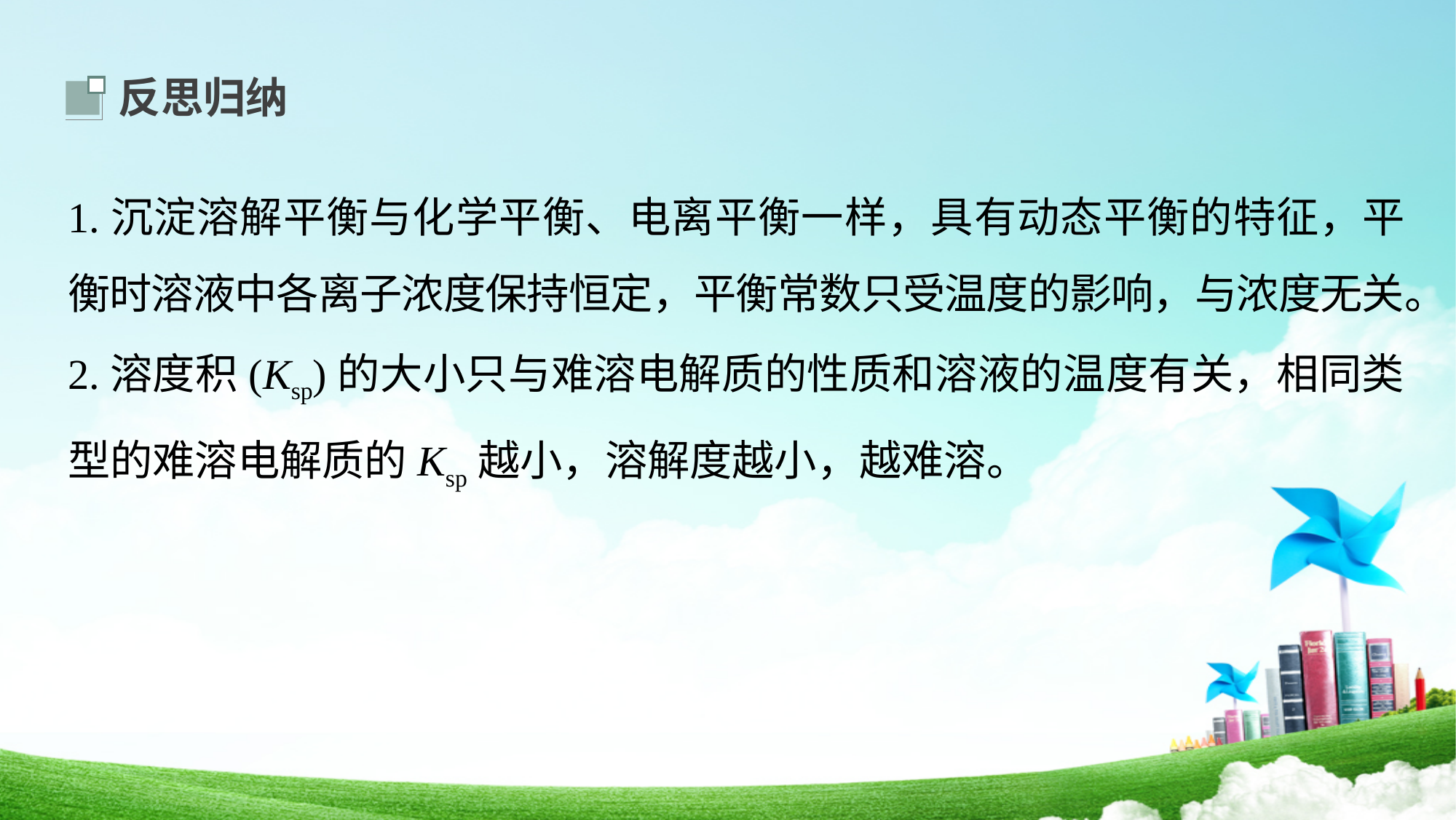

反思归纳

1.沉淀溶解平衡与化学平衡、电离平衡一样，具有动态平衡的特征，平衡时溶液中各离子浓度保持恒定，平衡常数只受温度的影响，与浓度无关。
2.溶度积(Ksp)的大小只与难溶电解质的性质和溶液的温度有关，相同类型的难溶电解质的Ksp越小，溶解度越小，越难溶。